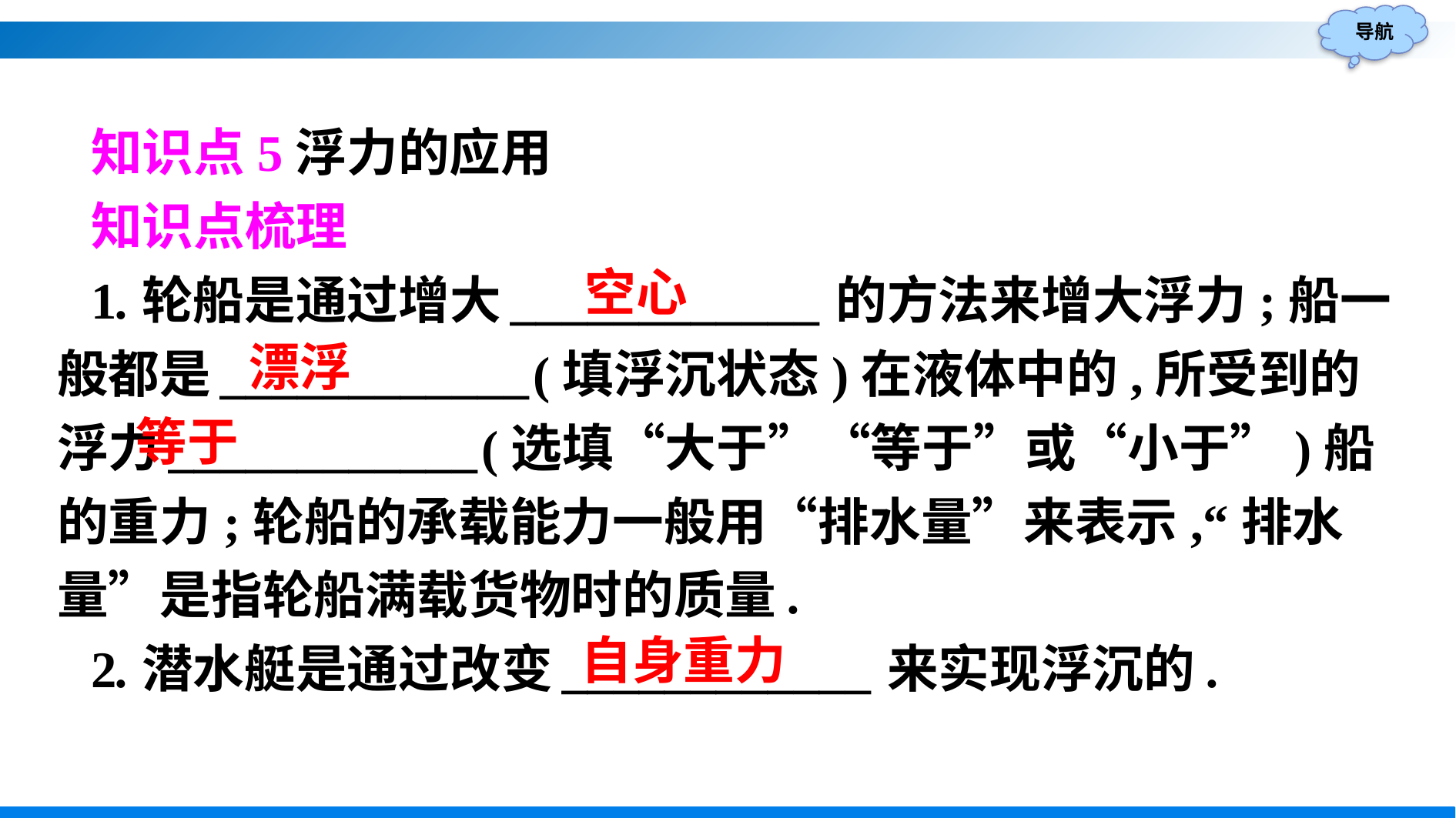

知识点5浮力的应用
知识点梳理
1.轮船是通过增大____________的方法来增大浮力;船一般都是____________(填浮沉状态)在液体中的,所受到的浮力____________(选填“大于”“等于”或“小于”)船的重力;轮船的承载能力一般用“排水量”来表示,“排水量”是指轮船满载货物时的质量.
2.潜水艇是通过改变____________来实现浮沉的.
空心
漂浮
等于
自身重力